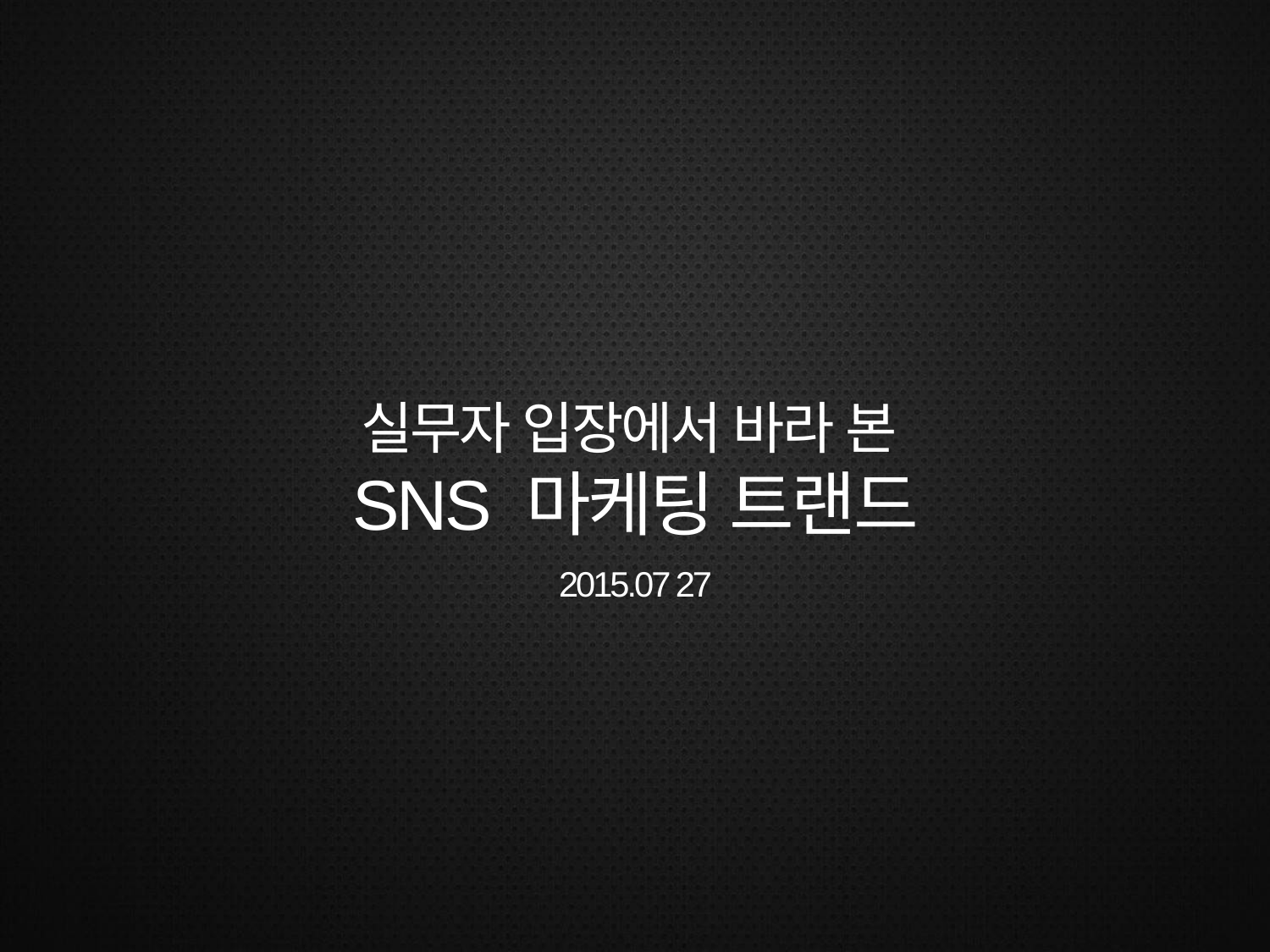

실무자 입장에서 바라 본
SNS 마케팅 트랜드

2015.07 27